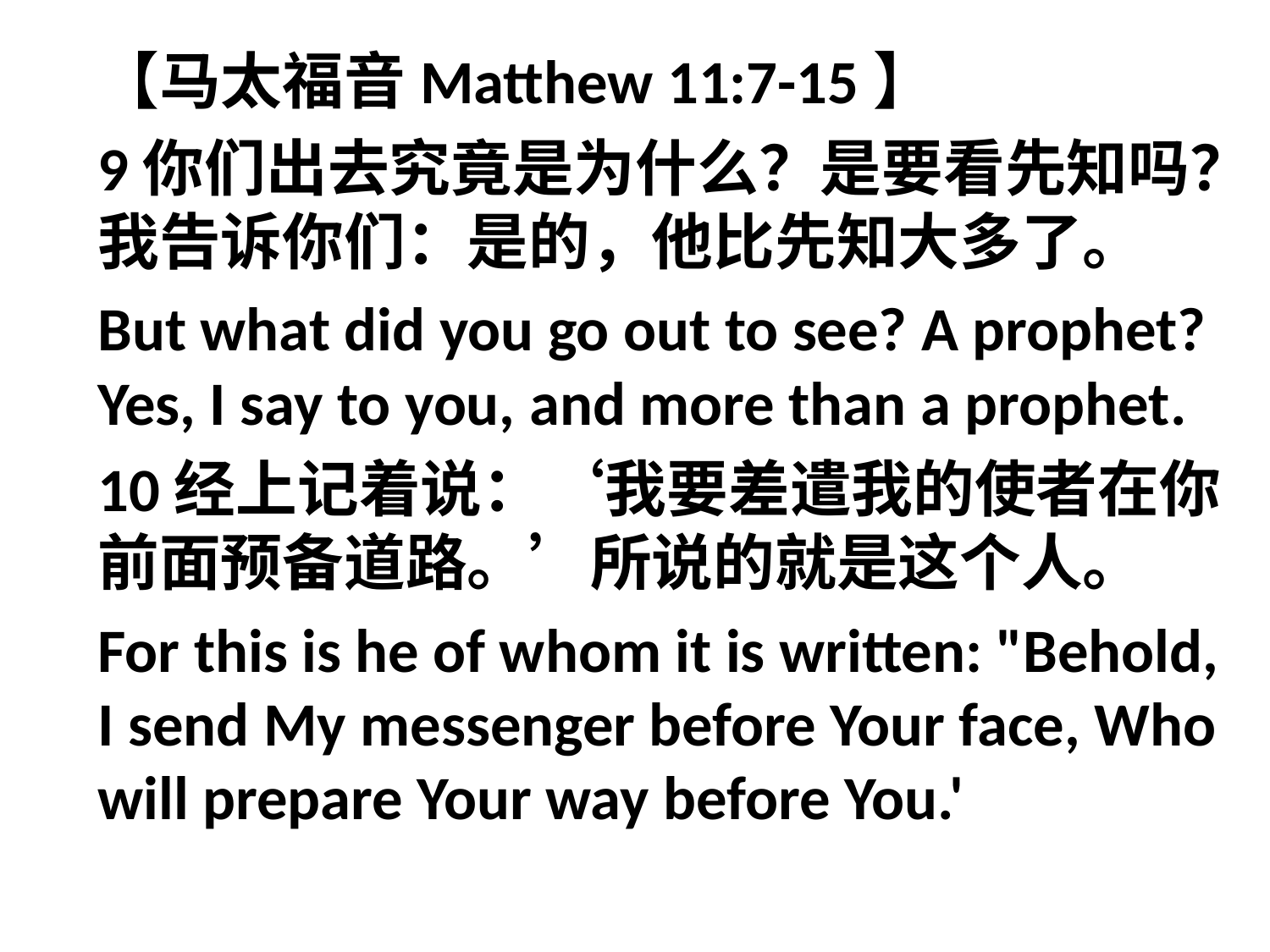

【马太福音Matthew 11:7-15】
9你们出去究竟是为什么？是要看先知吗？我告诉你们：是的，他比先知大多了。
But what did you go out to see? A prophet? Yes, I say to you, and more than a prophet.
10经上记着说：‘我要差遣我的使者在你前面预备道路。’所说的就是这个人。
For this is he of whom it is written: "Behold, I send My messenger before Your face, Who will prepare Your way before You.'